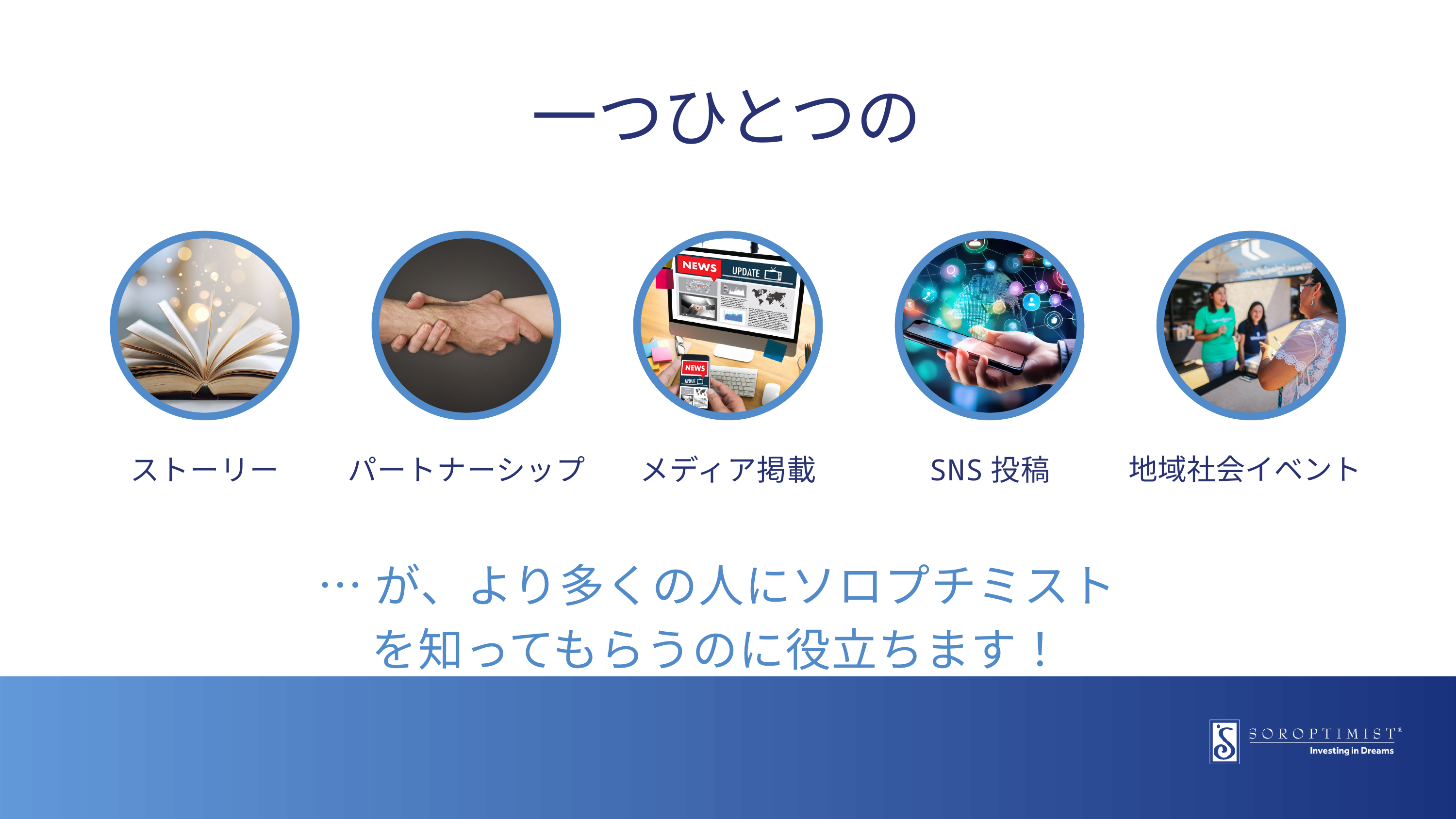

一つひとつの

ストーリー
パートナーシップ
メディア掲載
SNS投稿
地域社会イベント
…が、より多くの人にソロプチミストを知ってもらうのに役立ちます！